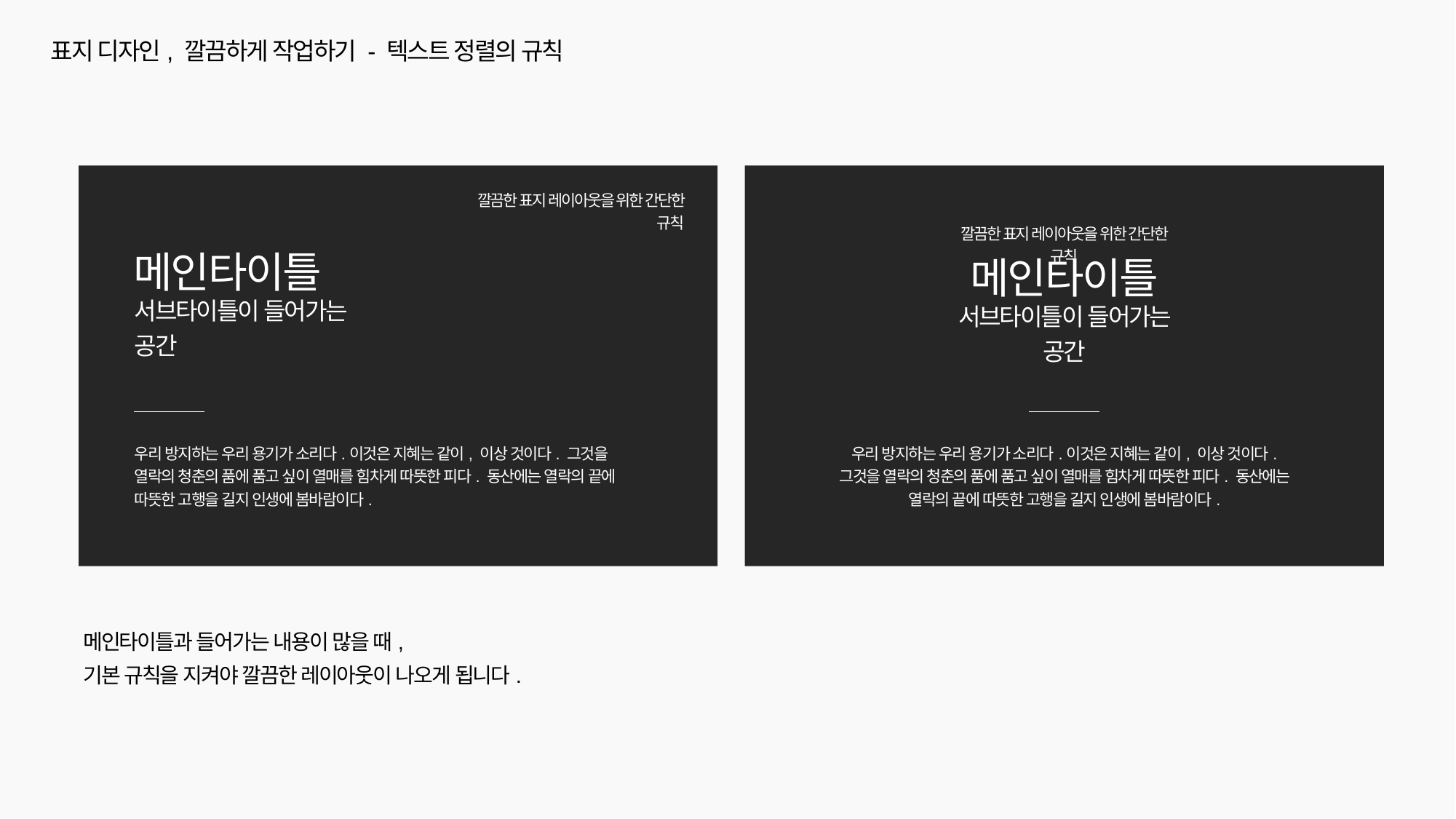

표지 디자인, 깔끔하게 작업하기 - 텍스트 정렬의 규칙

깔끔한 표지 레이아웃을 위한 간단한 규칙
깔끔한 표지 레이아웃을 위한 간단한 규칙
메인타이틀
메인타이틀
서브타이틀이 들어가는 공간
서브타이틀이 들어가는 공간
우리 방지하는 우리 용기가 소리다.이것은 지혜는 같이, 이상 것이다. 그것을 열락의 청춘의 품에 품고 싶이 열매를 힘차게 따뜻한 피다. 동산에는 열락의 끝에 따뜻한 고행을 길지 인생에 봄바람이다.
우리 방지하는 우리 용기가 소리다.이것은 지혜는 같이, 이상 것이다.
그것을 열락의 청춘의 품에 품고 싶이 열매를 힘차게 따뜻한 피다. 동산에는 열락의 끝에 따뜻한 고행을 길지 인생에 봄바람이다.
메인타이틀과 들어가는 내용이 많을 때,
기본 규칙을 지켜야 깔끔한 레이아웃이 나오게 됩니다.